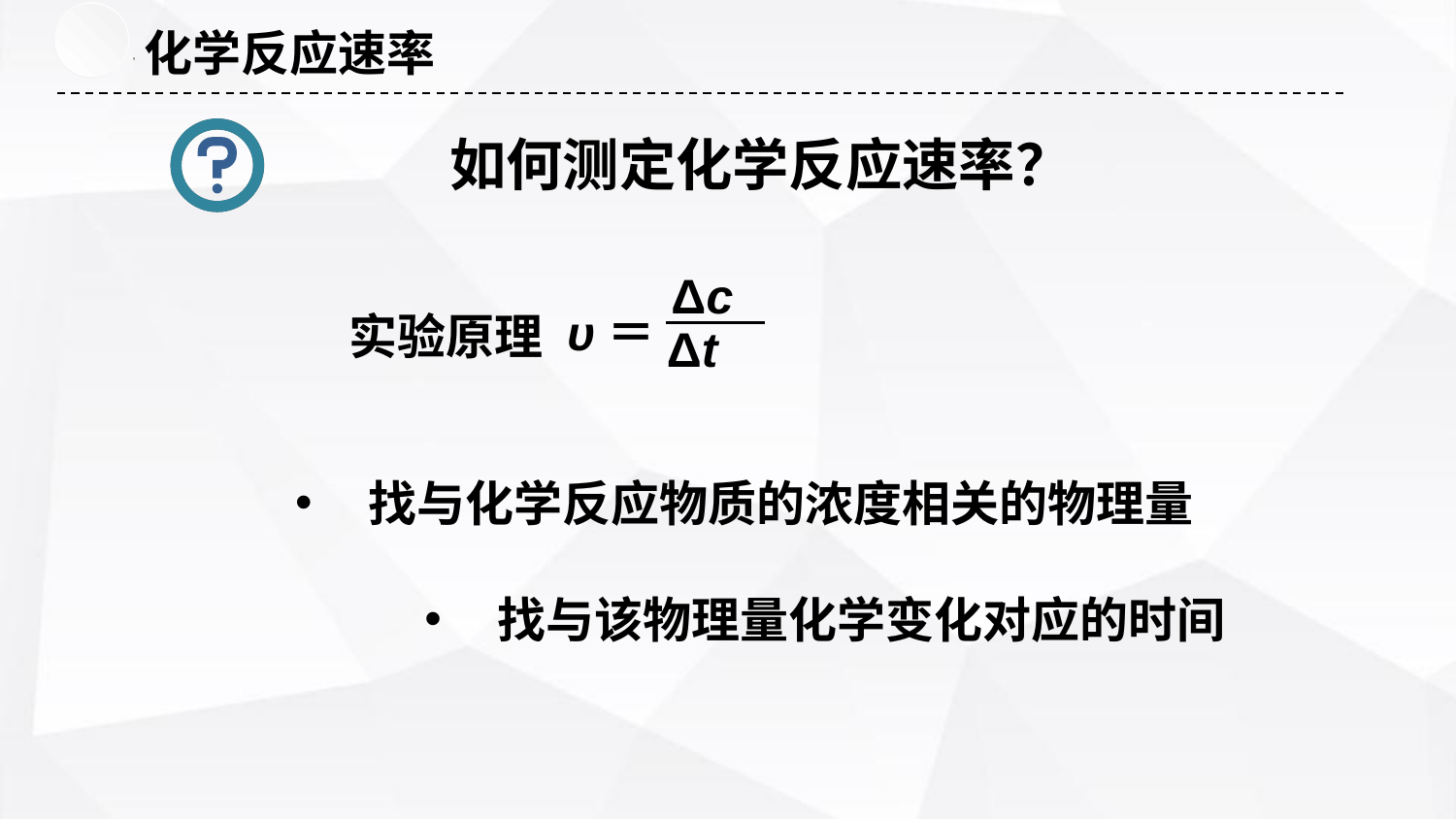

化学反应速率

 如何测定化学反应速率？

Δc

υ＝
Δt

实验原理
找与化学反应物质的浓度相关的物理量
找与该物理量化学变化对应的时间